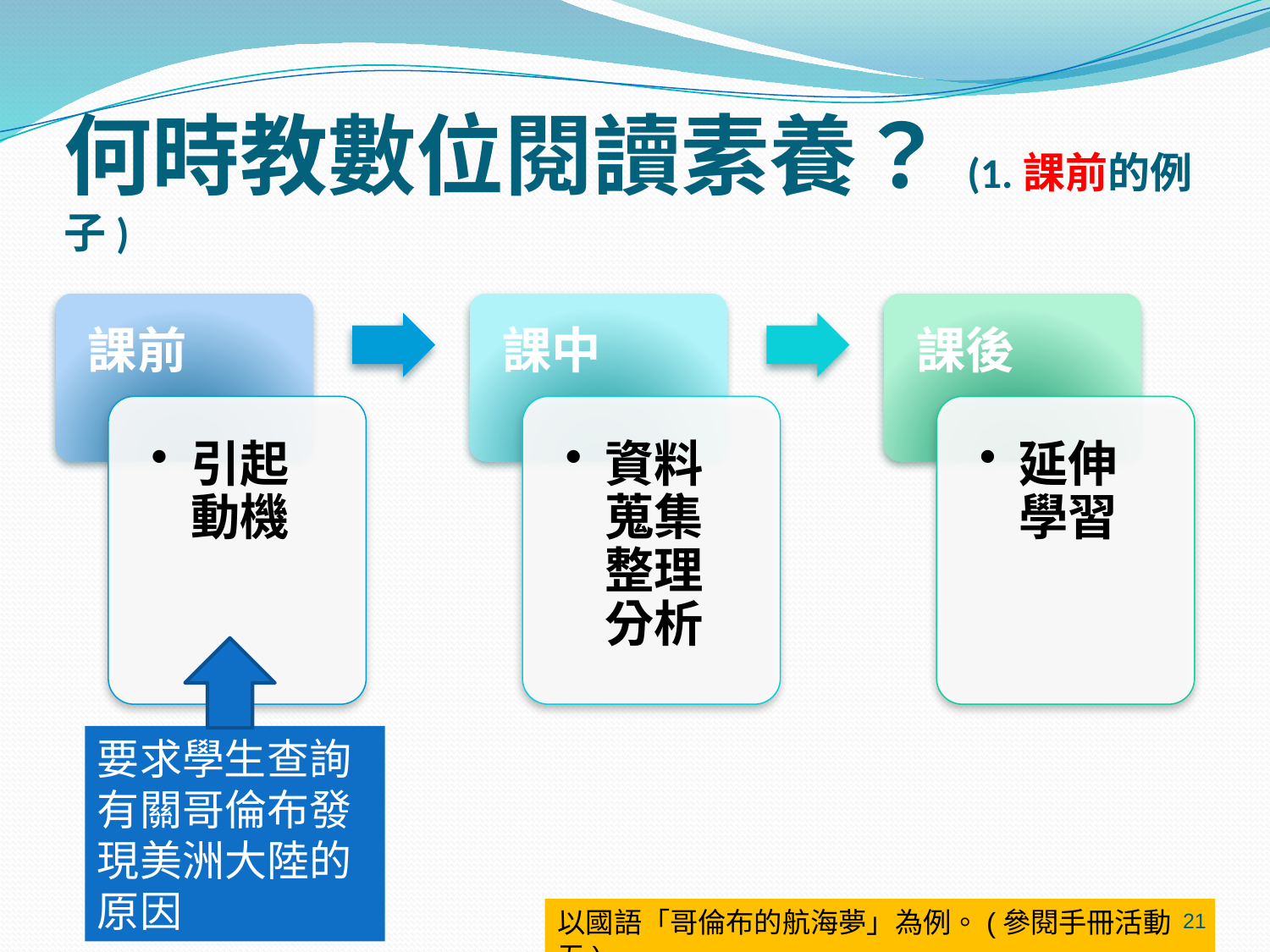

# 何時教數位閱讀素養？(1.課前的例子)
課前
引起動機

課中
資料蒐集整理分析

課後
延伸學習

要求學生查詢有關哥倫布發現美洲大陸的原因
21
以國語「哥倫布的航海夢」為例。(參閱手冊活動五)